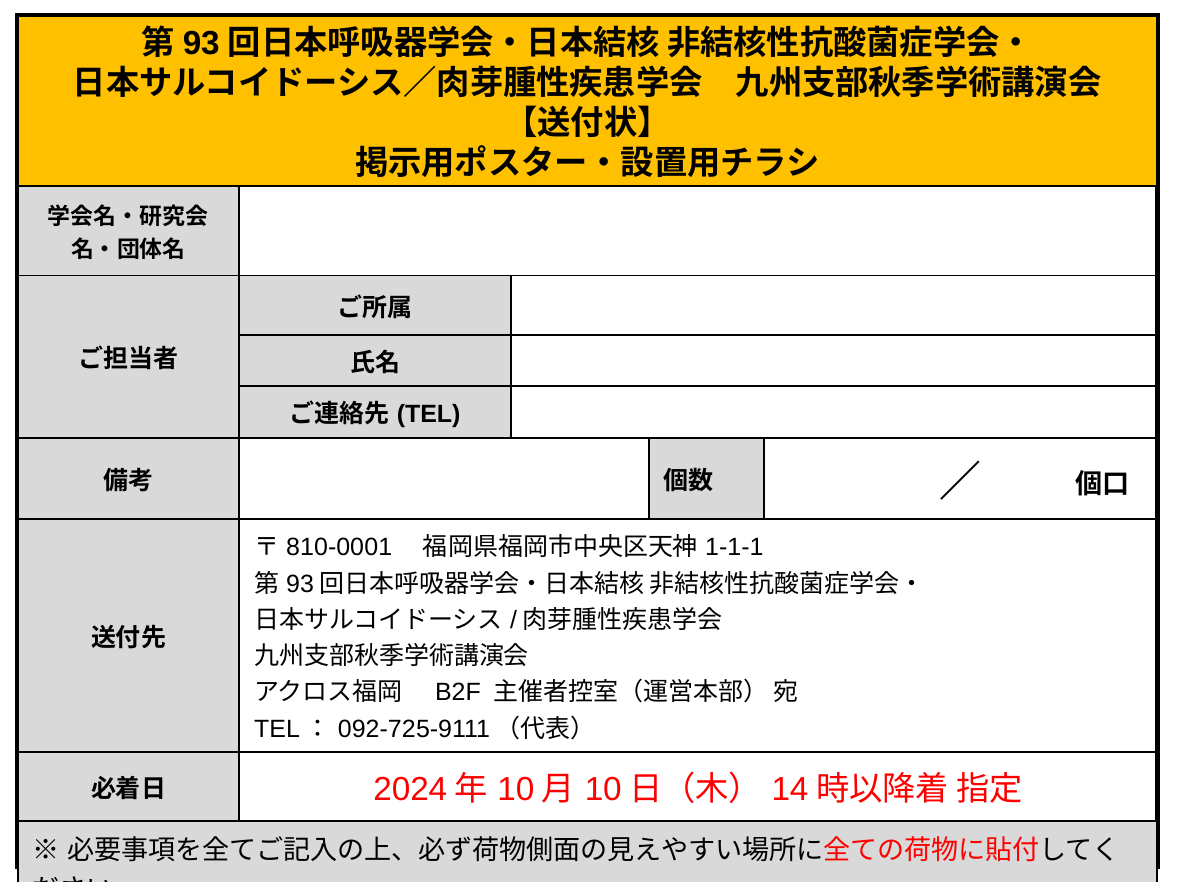

第93回日本呼吸器学会・日本結核 非結核性抗酸菌症学会・
日本サルコイドーシス／肉芽腫性疾患学会　九州支部秋季学術講演会
【送付状】
掲示用ポスター・設置用チラシ

| 学会名・研究会名・団体名 |  |  |  |  |
| --- | --- | --- | --- | --- |
| ご担当者 | ご所属 |  |  |  |
|  | 氏名 |  |  |  |
|  | ご連絡先(TEL) |  |  |  |
| 備考 |  |  | 個数 | ／ |
| 送付先 | 〒810-0001　福岡県福岡市中央区天神1-1-1 第93回日本呼吸器学会・日本結核 非結核性抗酸菌症学会・ 日本サルコイドーシス/肉芽腫性疾患学会 九州支部秋季学術講演会 アクロス福岡　B2F 主催者控室（運営本部） 宛 TEL：092-725-9111（代表） |  |  |  |
| 必着日 | 2024年10月10日（木）14時以降着 指定 |  |  |  |
| ※必要事項を全てご記入の上、必ず荷物側面の見えやすい場所に全ての荷物に貼付してください。 ※本送付状はカラーで印刷をお願いします。 |  |  |  |  |
個口